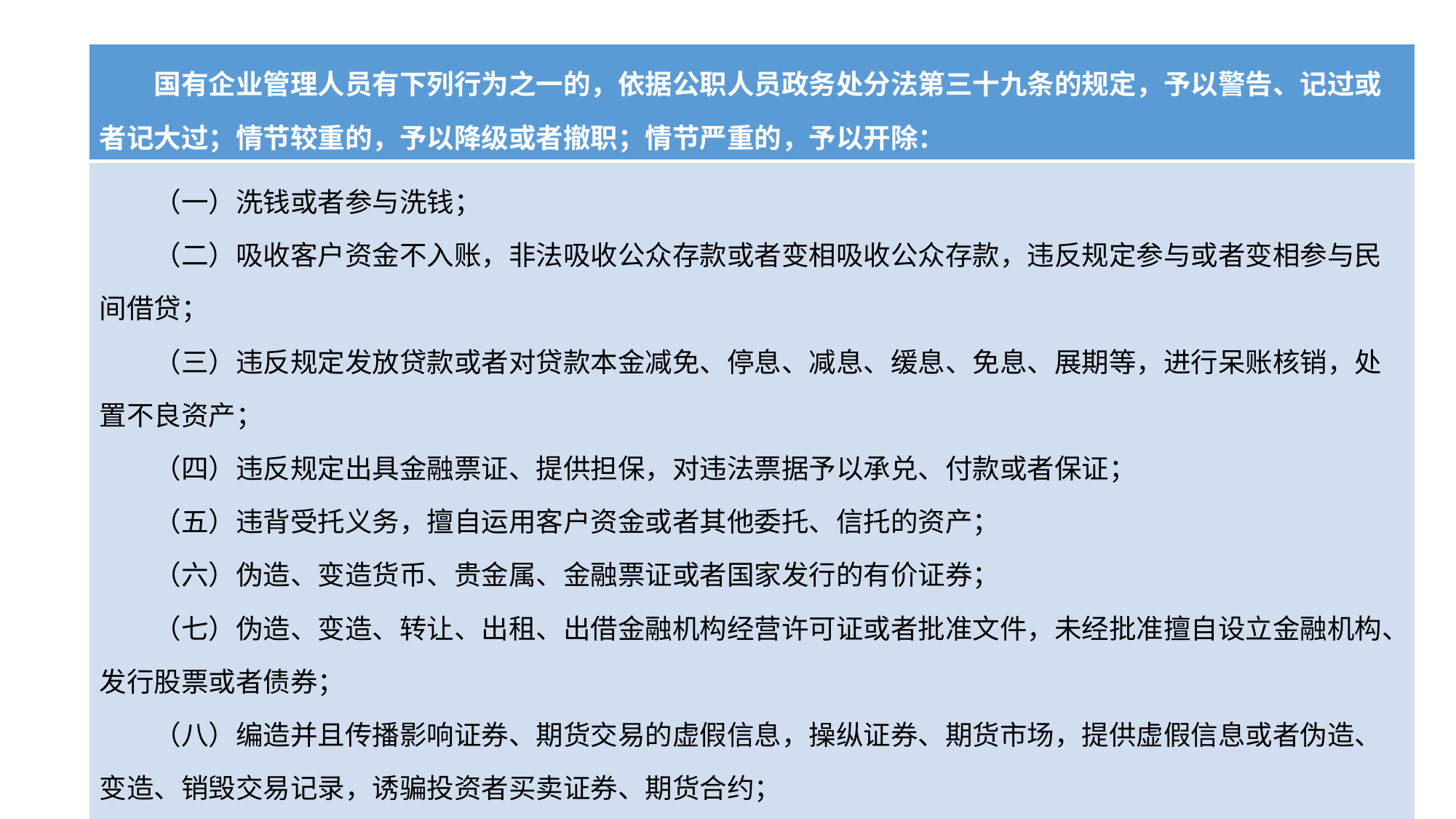

| 国有企业管理人员有下列行为之一的，依据公职人员政务处分法第三十九条的规定，予以警告、记过或者记大过；情节较重的，予以降级或者撤职；情节严重的，予以开除： |
| --- |
| （一）洗钱或者参与洗钱； （二）吸收客户资金不入账，非法吸收公众存款或者变相吸收公众存款，违反规定参与或者变相参与民间借贷； （三）违反规定发放贷款或者对贷款本金减免、停息、减息、缓息、免息、展期等，进行呆账核销，处置不良资产； （四）违反规定出具金融票证、提供担保，对违法票据予以承兑、付款或者保证； （五）违背受托义务，擅自运用客户资金或者其他委托、信托的资产； （六）伪造、变造货币、贵金属、金融票证或者国家发行的有价证券； （七）伪造、变造、转让、出租、出借金融机构经营许可证或者批准文件，未经批准擅自设立金融机构、发行股票或者债券； （八）编造并且传播影响证券、期货交易的虚假信息，操纵证券、期货市场，提供虚假信息或者伪造、变造、销毁交易记录，诱骗投资者买卖证券、期货合约； （九）进行虚假理赔或者参与保险诈骗活动； （十）窃取、收买或者非法提供他人信用卡信息及其他公民个人信息资料。 |
#